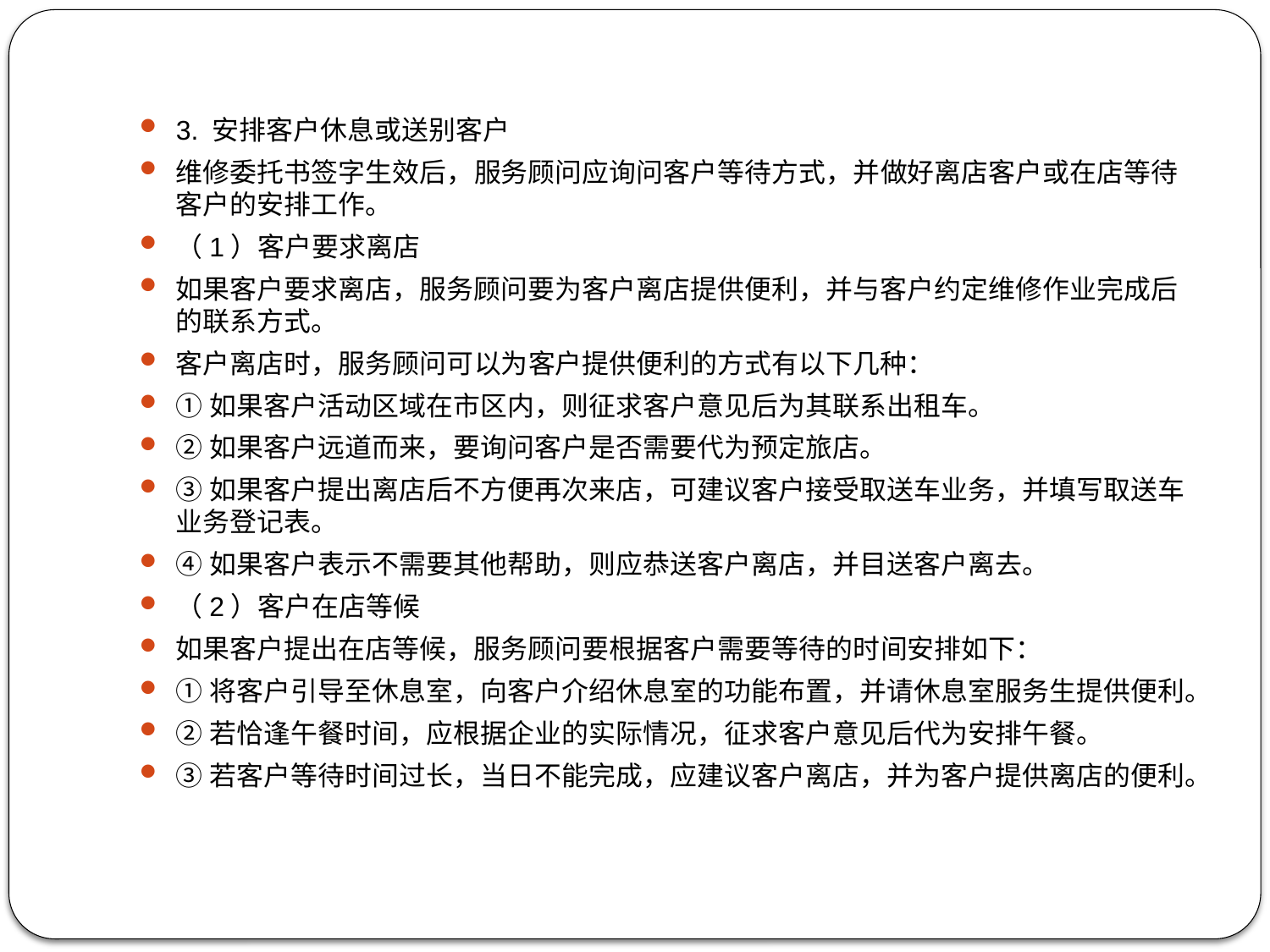

3. 安排客户休息或送别客户
维修委托书签字生效后，服务顾问应询问客户等待方式，并做好离店客户或在店等待客户的安排工作。
（1）客户要求离店
如果客户要求离店，服务顾问要为客户离店提供便利，并与客户约定维修作业完成后的联系方式。
客户离店时，服务顾问可以为客户提供便利的方式有以下几种：
①如果客户活动区域在市区内，则征求客户意见后为其联系出租车。
②如果客户远道而来，要询问客户是否需要代为预定旅店。
③如果客户提出离店后不方便再次来店，可建议客户接受取送车业务，并填写取送车业务登记表。
④如果客户表示不需要其他帮助，则应恭送客户离店，并目送客户离去。
（2）客户在店等候
如果客户提出在店等候，服务顾问要根据客户需要等待的时间安排如下：
①将客户引导至休息室，向客户介绍休息室的功能布置，并请休息室服务生提供便利。
②若恰逢午餐时间，应根据企业的实际情况，征求客户意见后代为安排午餐。
③若客户等待时间过长，当日不能完成，应建议客户离店，并为客户提供离店的便利。